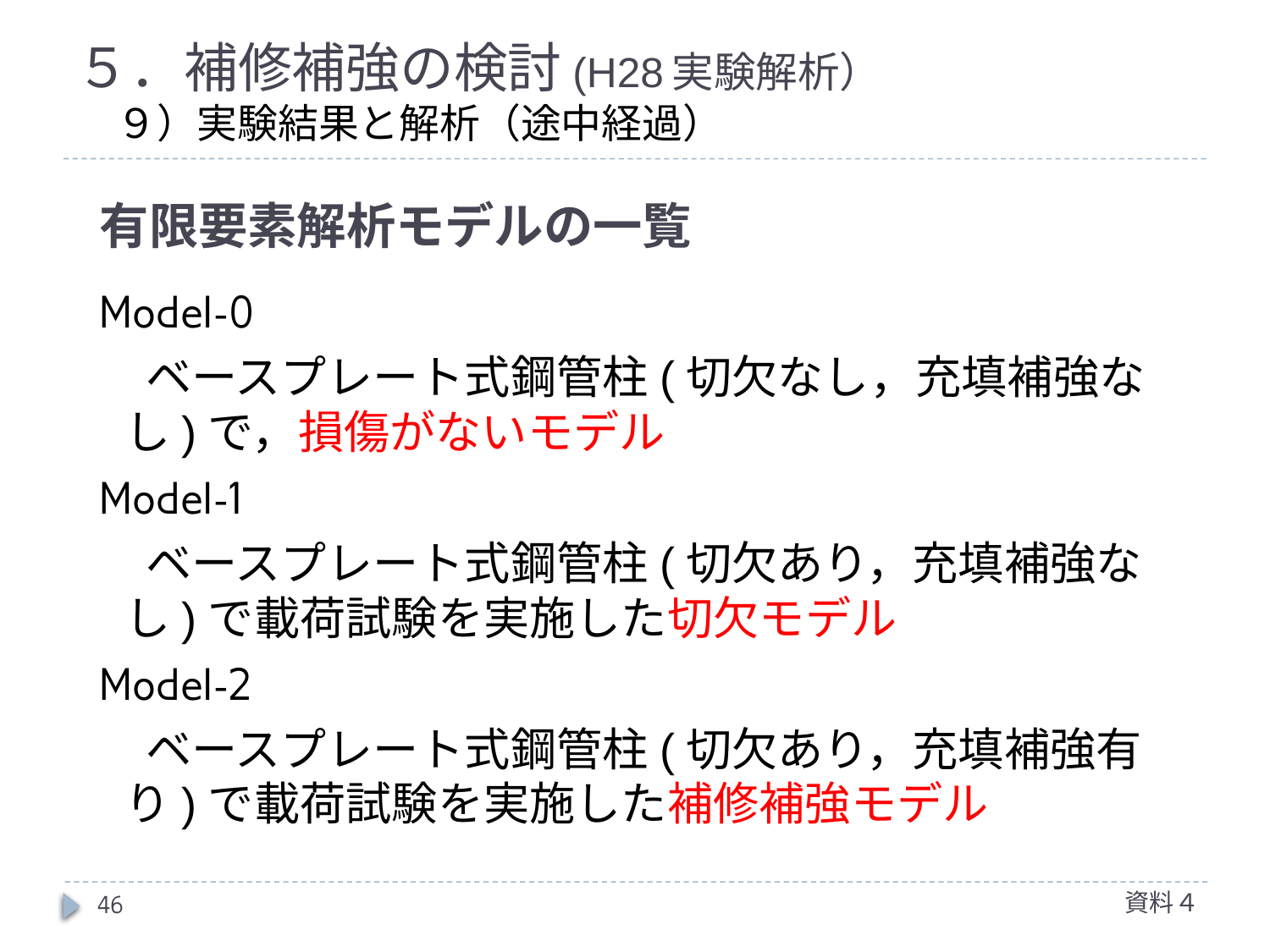

# ５．補修補強の検討(H28実験解析） 　９）実験結果と解析（途中経過）
有限要素解析モデルの一覧
Model-0
　ベースプレート式鋼管柱(切欠なし，充填補強なし)で，損傷がないモデル
Model-1
　ベースプレート式鋼管柱(切欠あり，充填補強なし)で載荷試験を実施した切欠モデル
Model-2
　ベースプレート式鋼管柱(切欠あり，充填補強有り)で載荷試験を実施した補修補強モデル
資料４
46